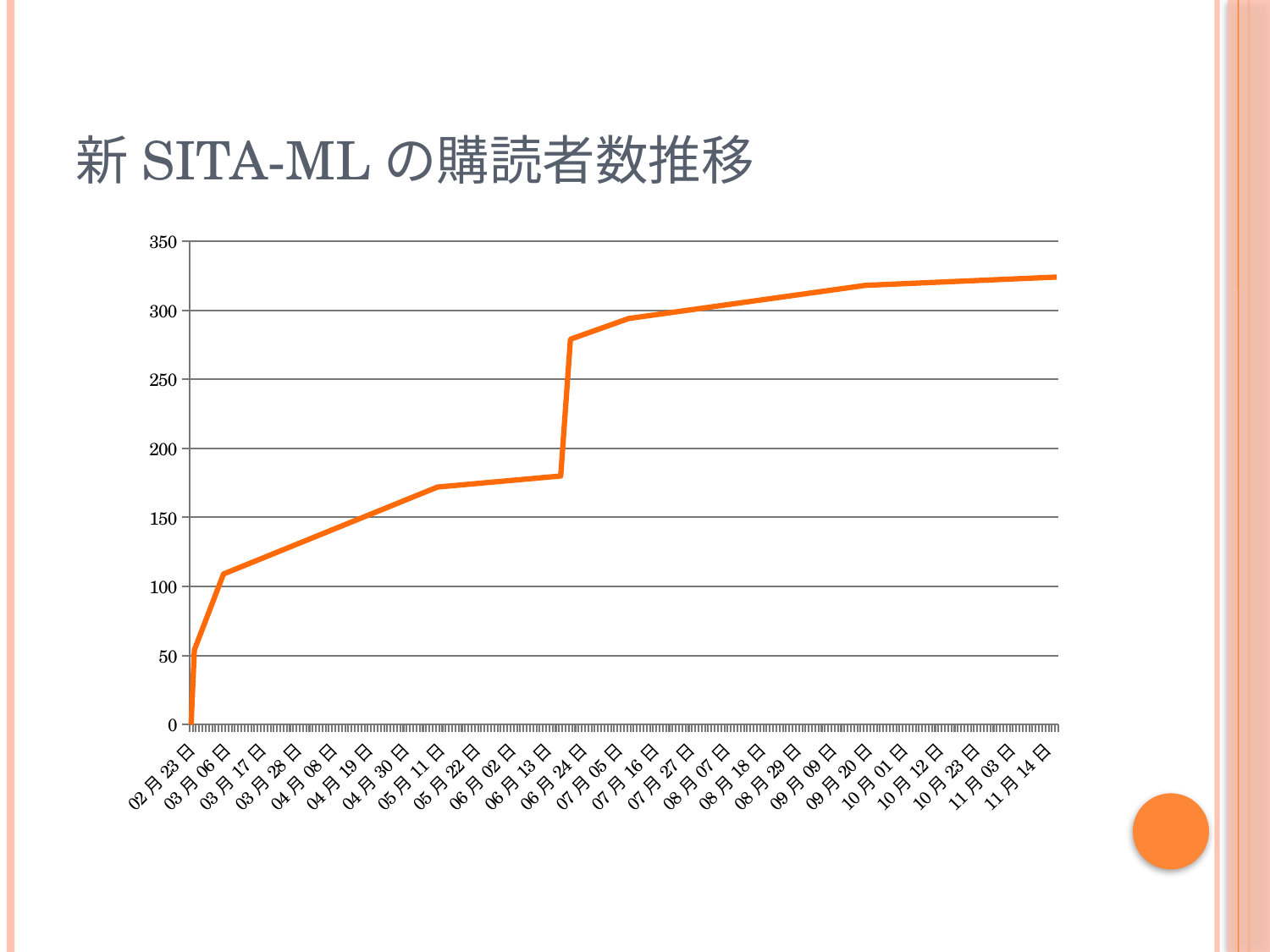

# 新SITA-MLの購読者数推移

### Chart

| Category | 人数 |
|---|---|
| 40597.0 | 0.0 |
| 40598.0 | 54.0 |
| 40607.0 | 109.0 |
| 40673.0 | 172.0 |
| 40711.0 | 180.0 |
| 40714.0 | 279.0 |
| 40732.0 | 294.0 |
| 40805.0 | 318.0 |
| 40864.0 | 324.0 |